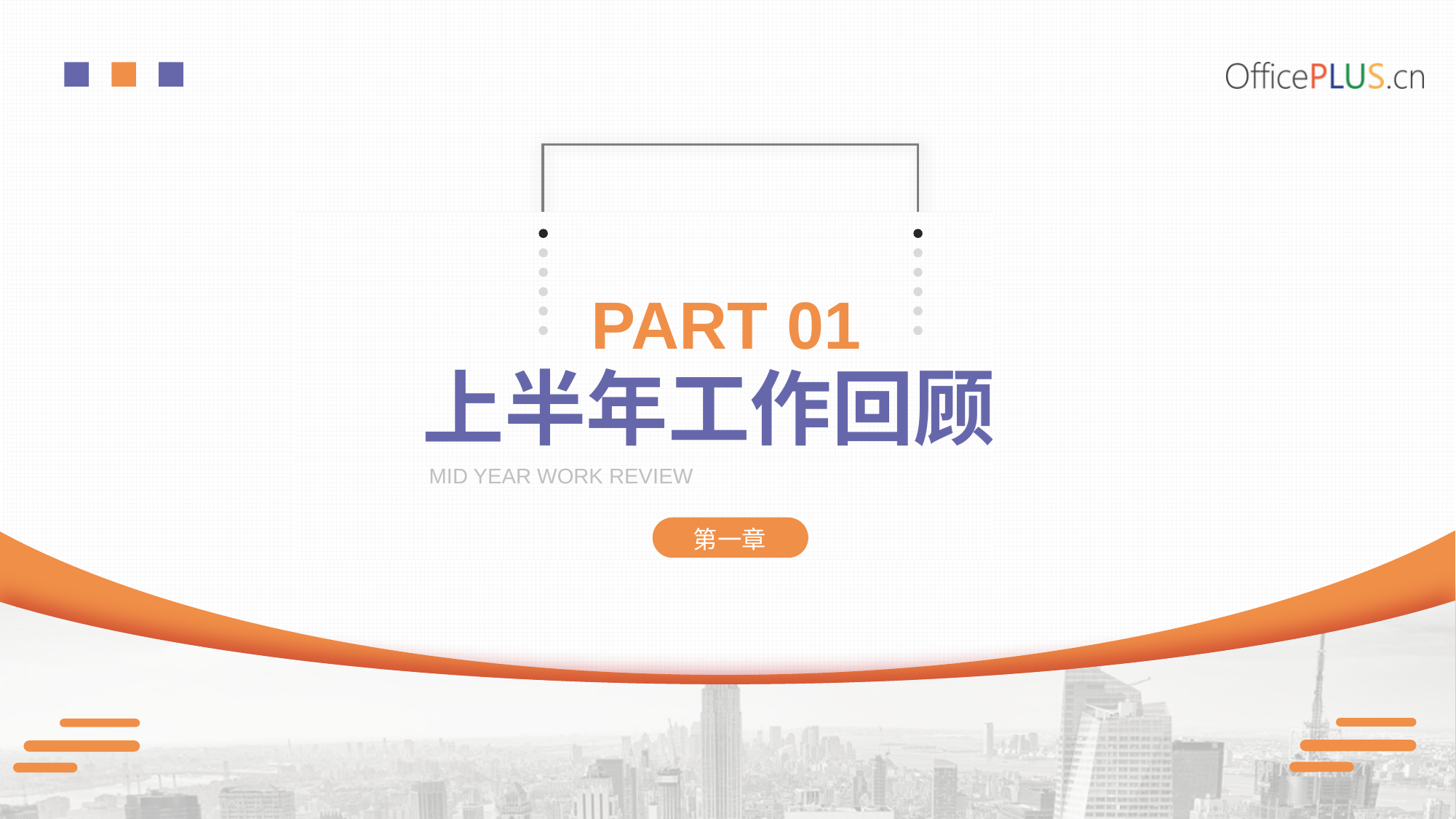

PART 01
上半年工作回顾
MID YEAR WORK REVIEW

第一章